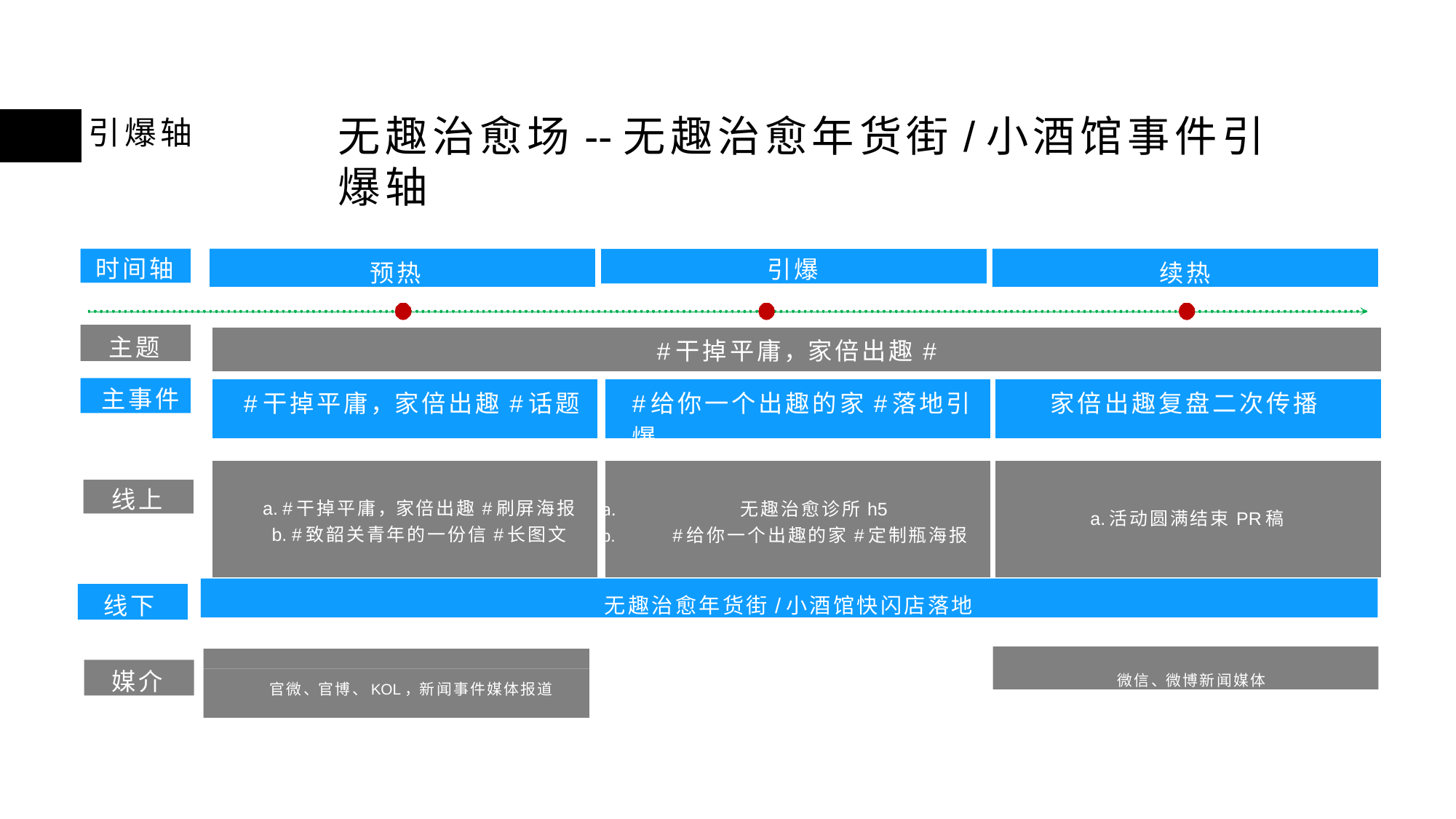

# 无趣治愈场--无趣治愈年货街/小酒馆事件引爆轴

引爆轴
时间轴
预热
引爆
续热

主题
| #干掉平庸，家倍出趣# |  |  |
| --- | --- | --- |
| #干掉平庸，家倍出趣#话题 | #给你一个出趣的家#落地引爆 | 家倍出趣复盘二次传播 |
|  |  |  |
| #干掉平庸，家倍出趣#刷屏海报 #致韶关青年的一份信#长图文 | 无趣治愈诊所h5 #给你一个出趣的家#定制瓶海报 | a.活动圆满结束PR稿 |
主事件
线上
无趣治愈年货街/小酒馆快闪店落地
线下

微信、微博新闻媒体

媒介

官微、官博、KOL，新闻事件媒体报道	微博KOL、微信KOL、PR稿、房产网、视频网站